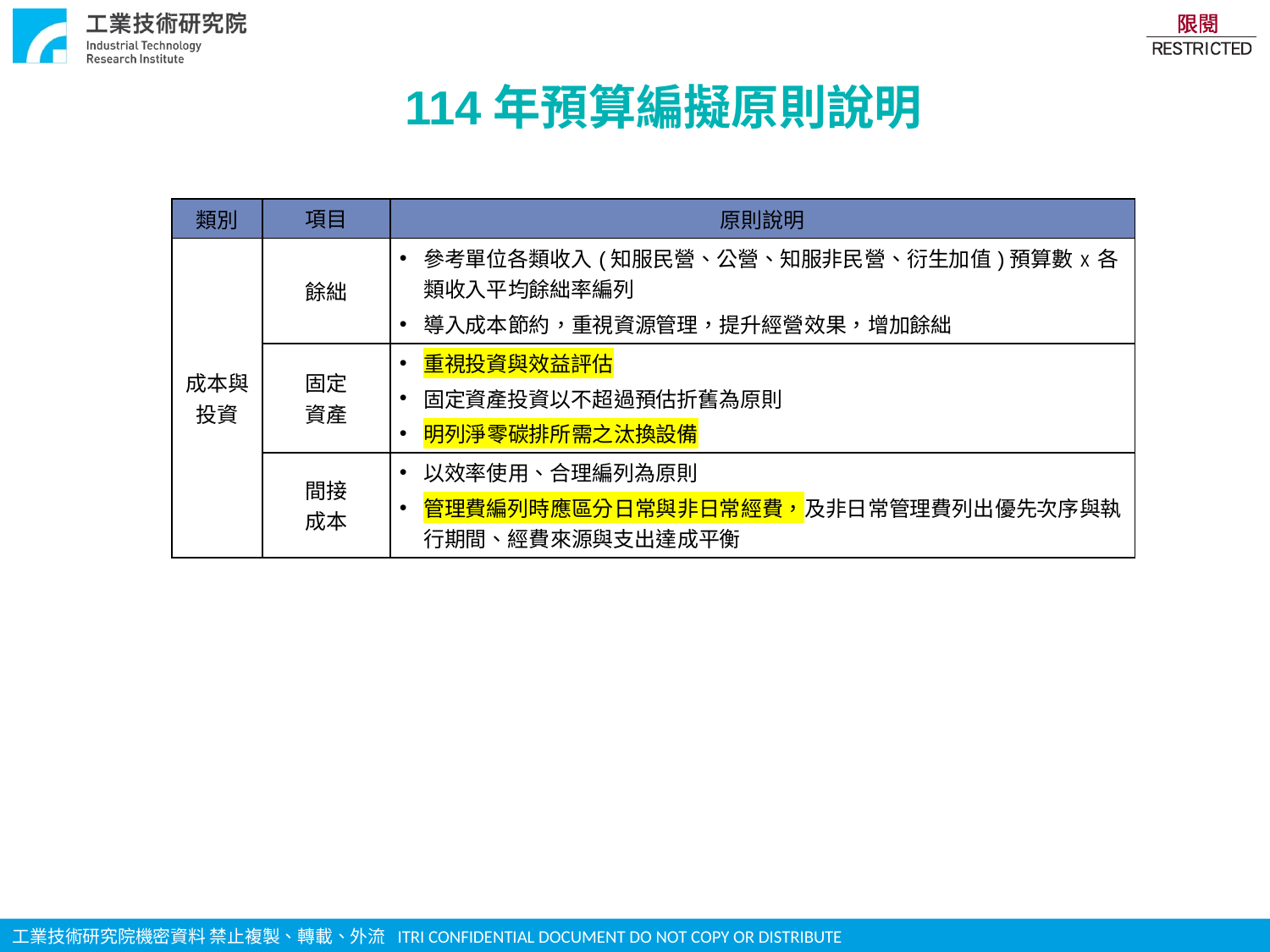

114年預算編擬原則說明
| 類別 | 項目 | 原則說明 |
| --- | --- | --- |
| 成本與 投資 | 餘絀 | 參考單位各類收入(知服民營、公營、知服非民營、衍生加值)預算數 Ⅹ 各類收入平均餘絀率編列 導入成本節約，重視資源管理，提升經營效果，增加餘絀 |
|  | 固定 資產 | 重視投資與效益評估 固定資產投資以不超過預估折舊為原則 明列淨零碳排所需之汰換設備 |
|  | 間接 成本 | 以效率使用、合理編列為原則 管理費編列時應區分日常與非日常經費，及非日常管理費列出優先次序與執行期間、經費來源與支出達成平衡 |
27